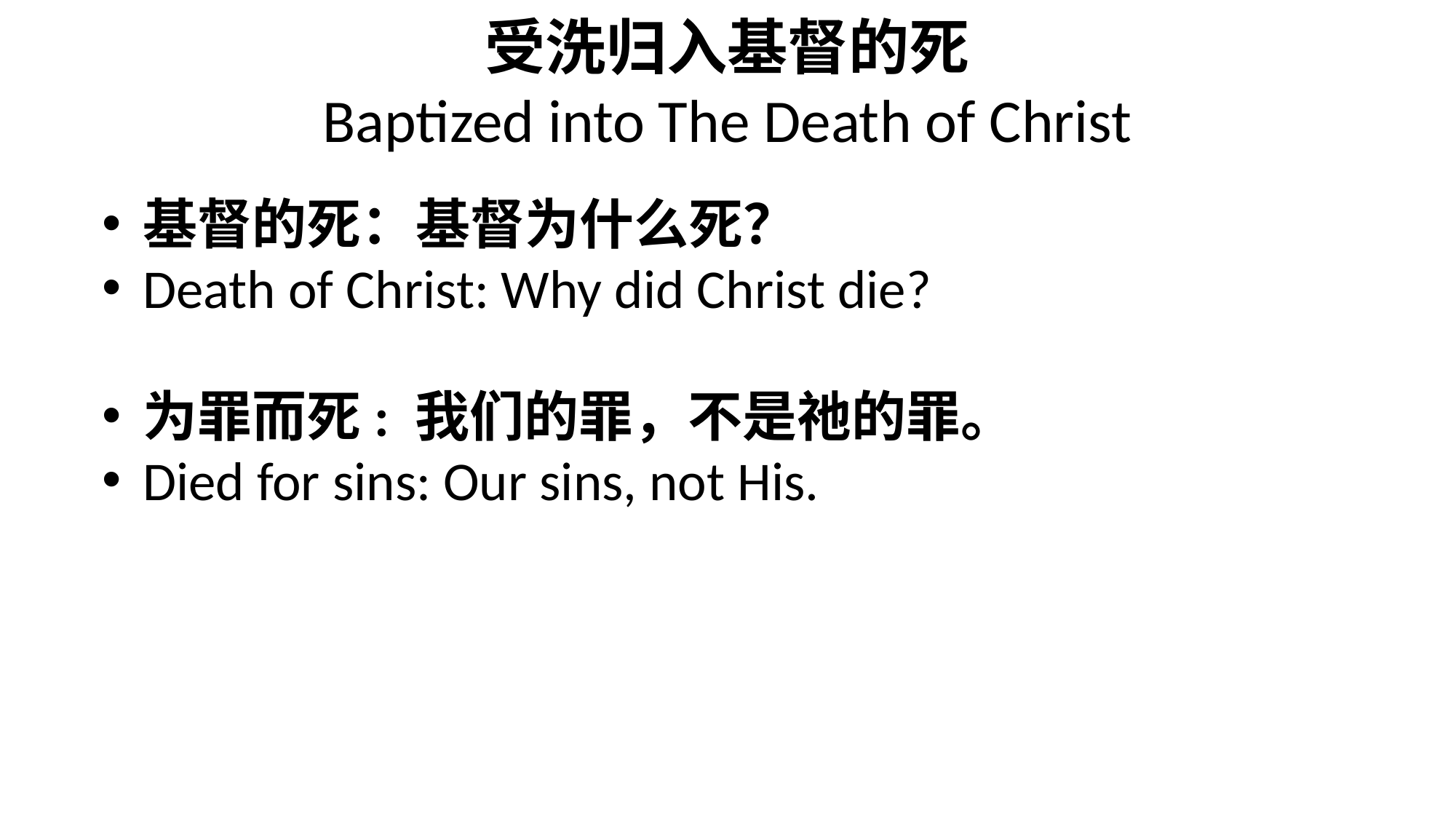

# 受洗归入基督的死 Baptized into The Death of Christ
基督的死：基督为什么死？
Death of Christ: Why did Christ die?

为罪而死: 我们的罪，不是祂的罪。
Died for sins: Our sins, not His.